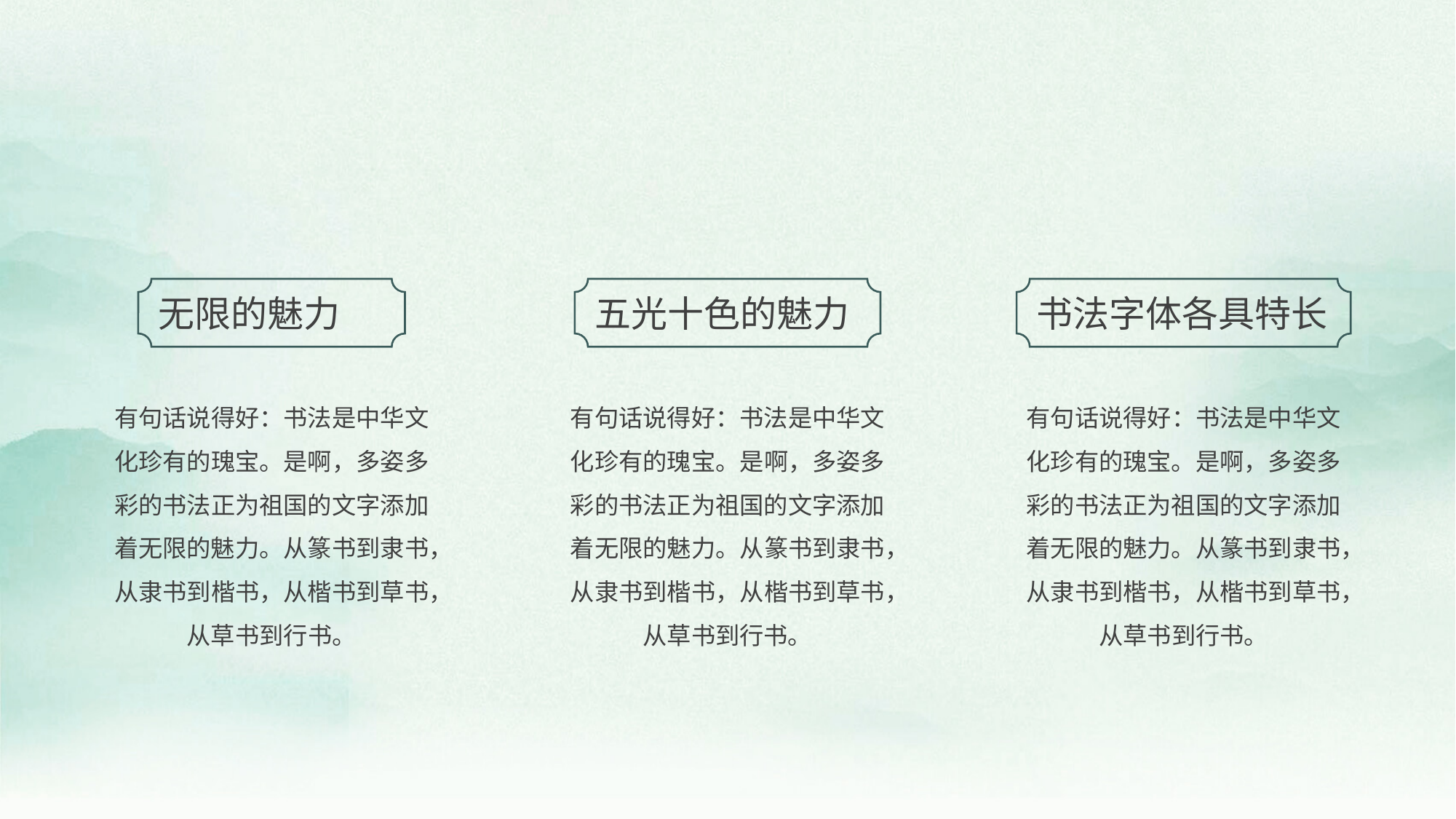

无限的魅力
五光十色的魅力
书法字体各具特长
有句话说得好：书法是中华文化珍有的瑰宝。是啊，多姿多彩的书法正为祖国的文字添加着无限的魅力。从篆书到隶书，从隶书到楷书，从楷书到草书，从草书到行书。
有句话说得好：书法是中华文化珍有的瑰宝。是啊，多姿多彩的书法正为祖国的文字添加着无限的魅力。从篆书到隶书，从隶书到楷书，从楷书到草书，从草书到行书。
有句话说得好：书法是中华文化珍有的瑰宝。是啊，多姿多彩的书法正为祖国的文字添加着无限的魅力。从篆书到隶书，从隶书到楷书，从楷书到草书，从草书到行书。